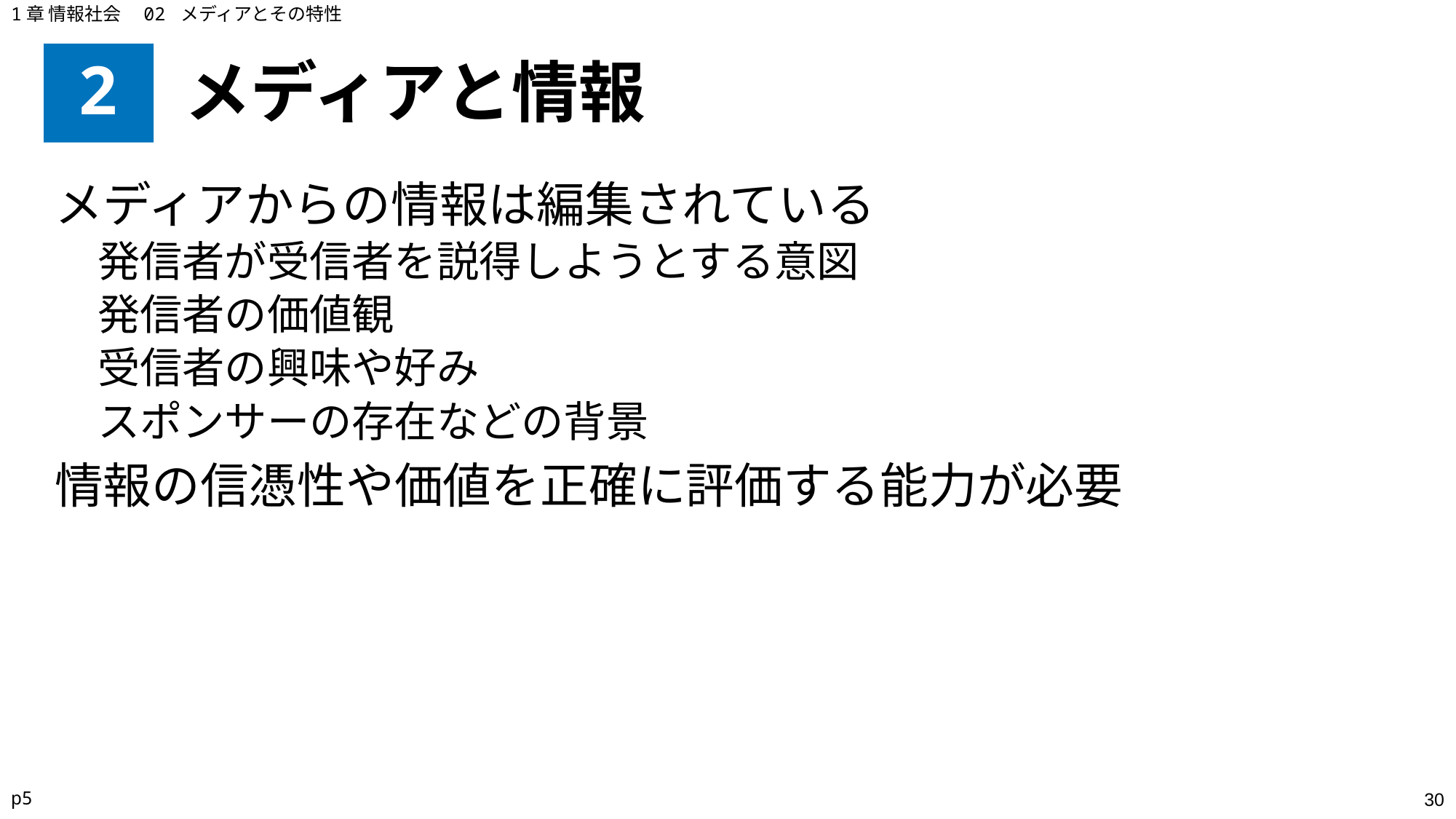

1章 情報社会　02 メディアとその特性

# 2
メディアと情報
メディアからの情報は編集されている
発信者が受信者を説得しようとする意図
発信者の価値観
受信者の興味や好み
スポンサーの存在などの背景
情報の信憑性や価値を正確に評価する能力が必要

p5
30